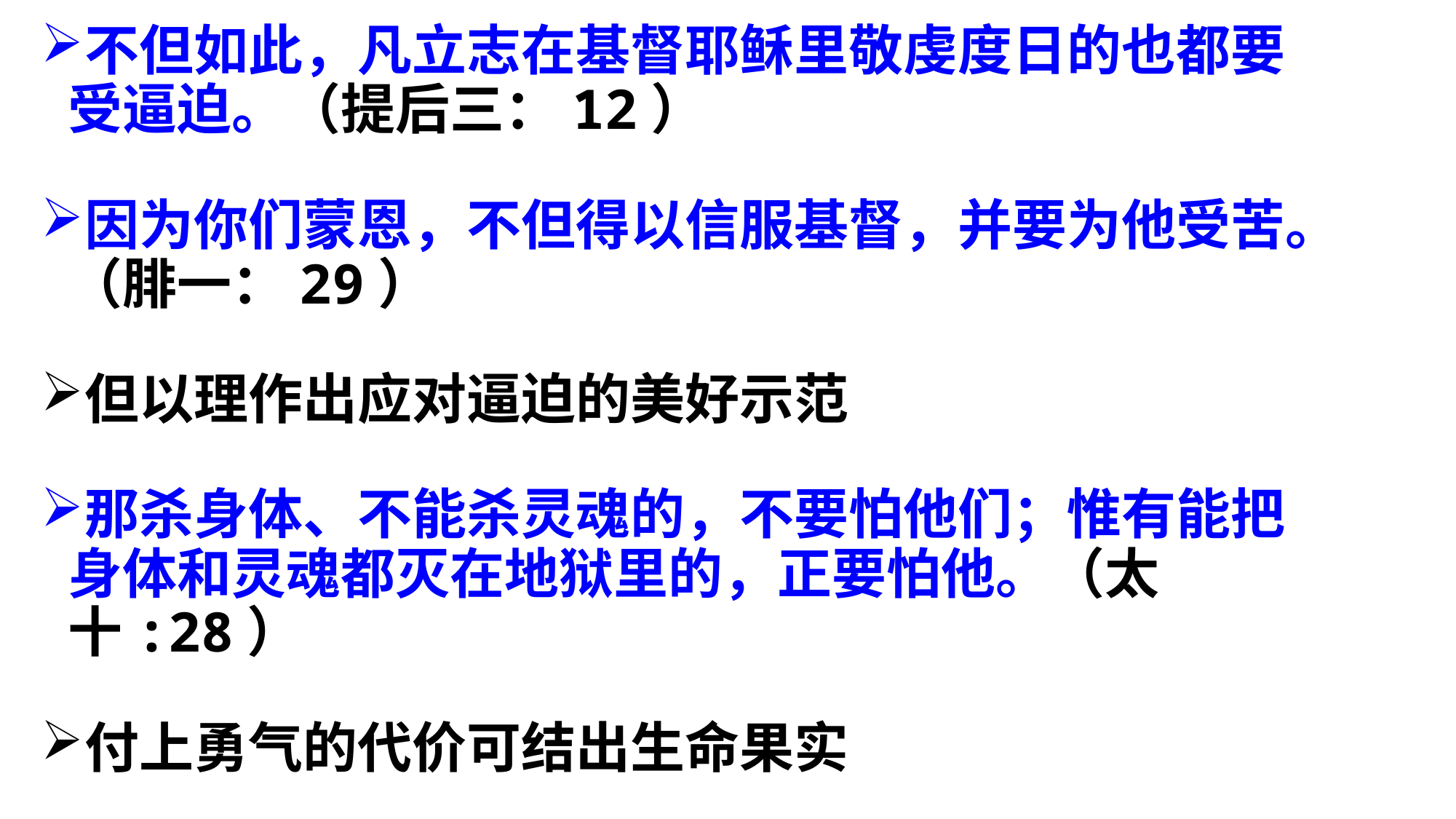

不但如此，凡立志在基督耶稣里敬虔度日的也都要受逼迫。（提后三：12）

因为你们蒙恩，不但得以信服基督，并要为他受苦。（腓一：29）

但以理作出应对逼迫的美好示范

那杀身体、不能杀灵魂的，不要怕他们；惟有能把身体和灵魂都灭在地狱里的，正要怕他。（太十:28）

付上勇气的代价可结出生命果实